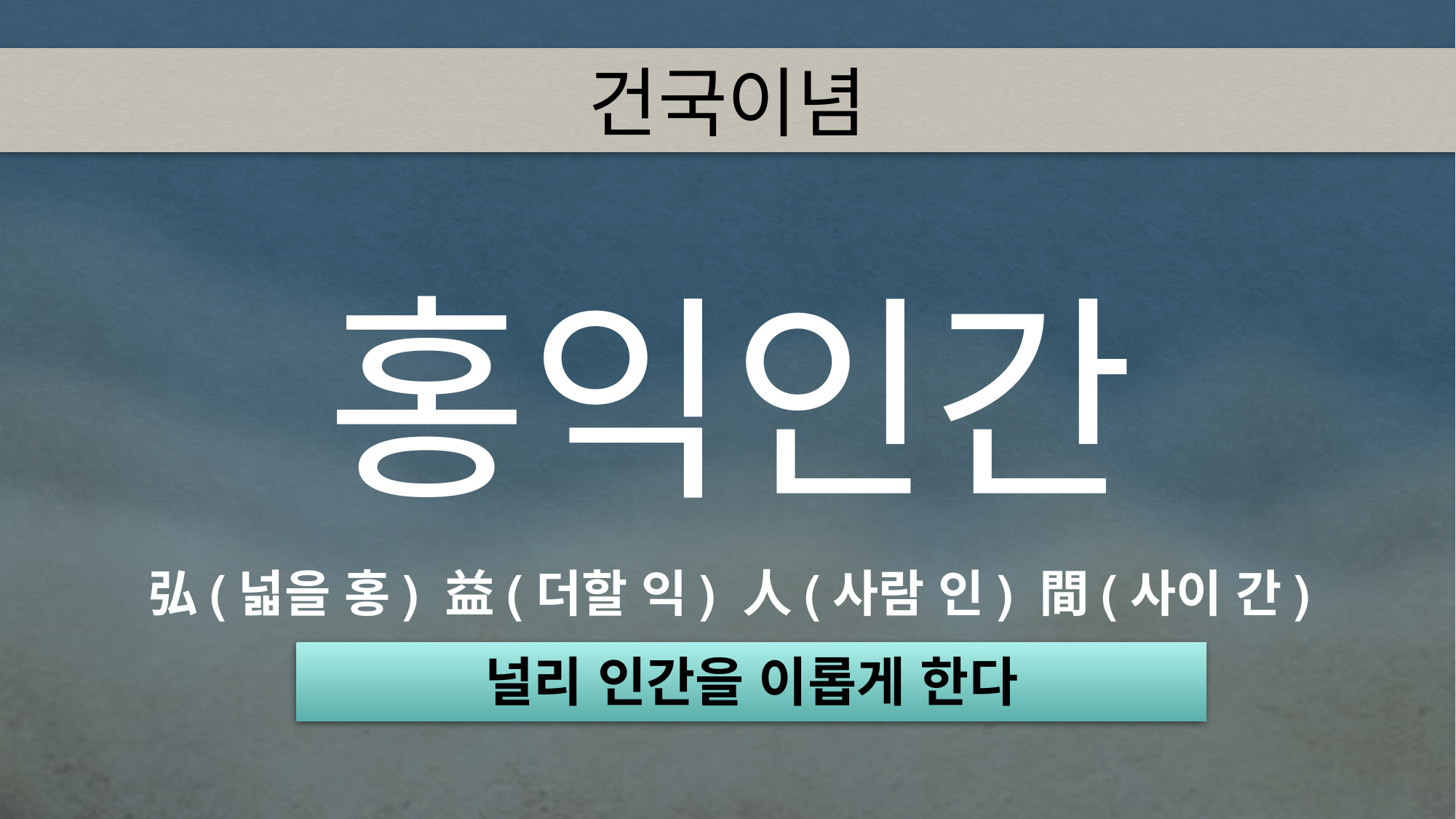

건국이념
홍익인간
弘(넓을 홍) 益(더할 익) 人(사람 인) 間(사이 간)
널리 인간을 이롭게 한다